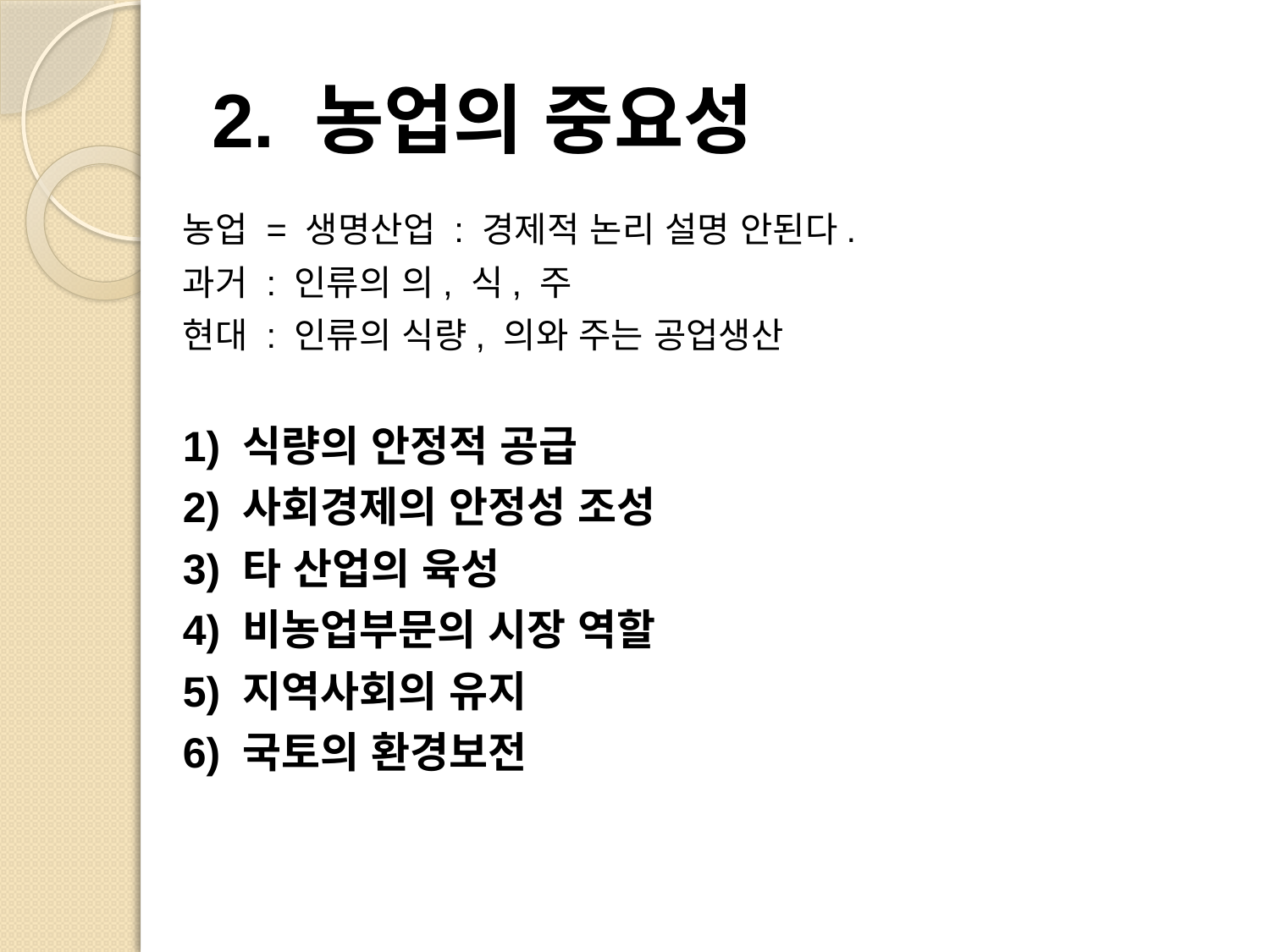

# 2. 농업의 중요성
농업 = 생명산업 : 경제적 논리 설명 안된다.
과거 : 인류의 의, 식, 주
현대 : 인류의 식량, 의와 주는 공업생산

1) 식량의 안정적 공급
2) 사회경제의 안정성 조성
3) 타 산업의 육성
4) 비농업부문의 시장 역할
5) 지역사회의 유지
6) 국토의 환경보전